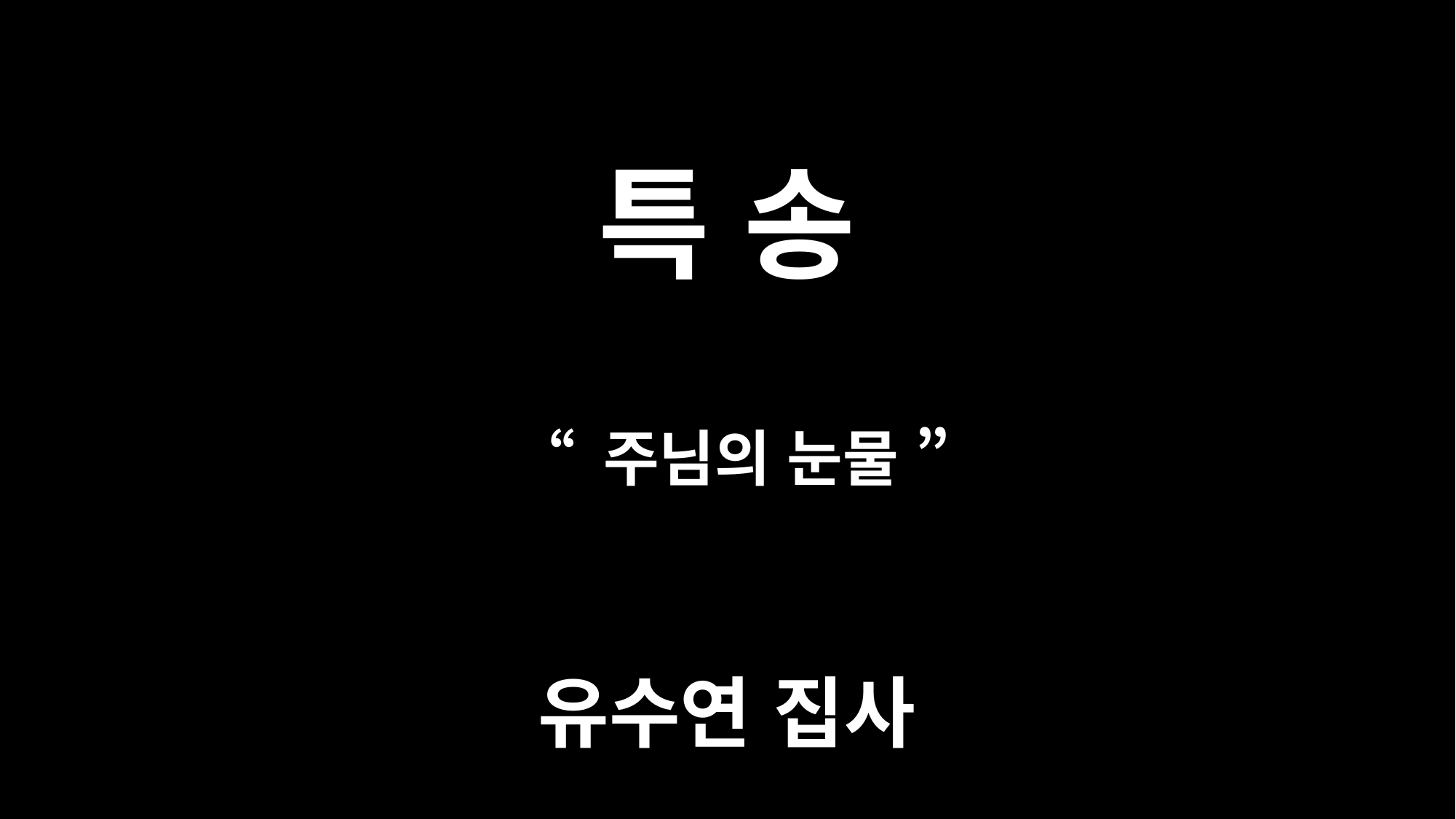

# 특 송
“ 주님의 눈물 ”
유수연 집사